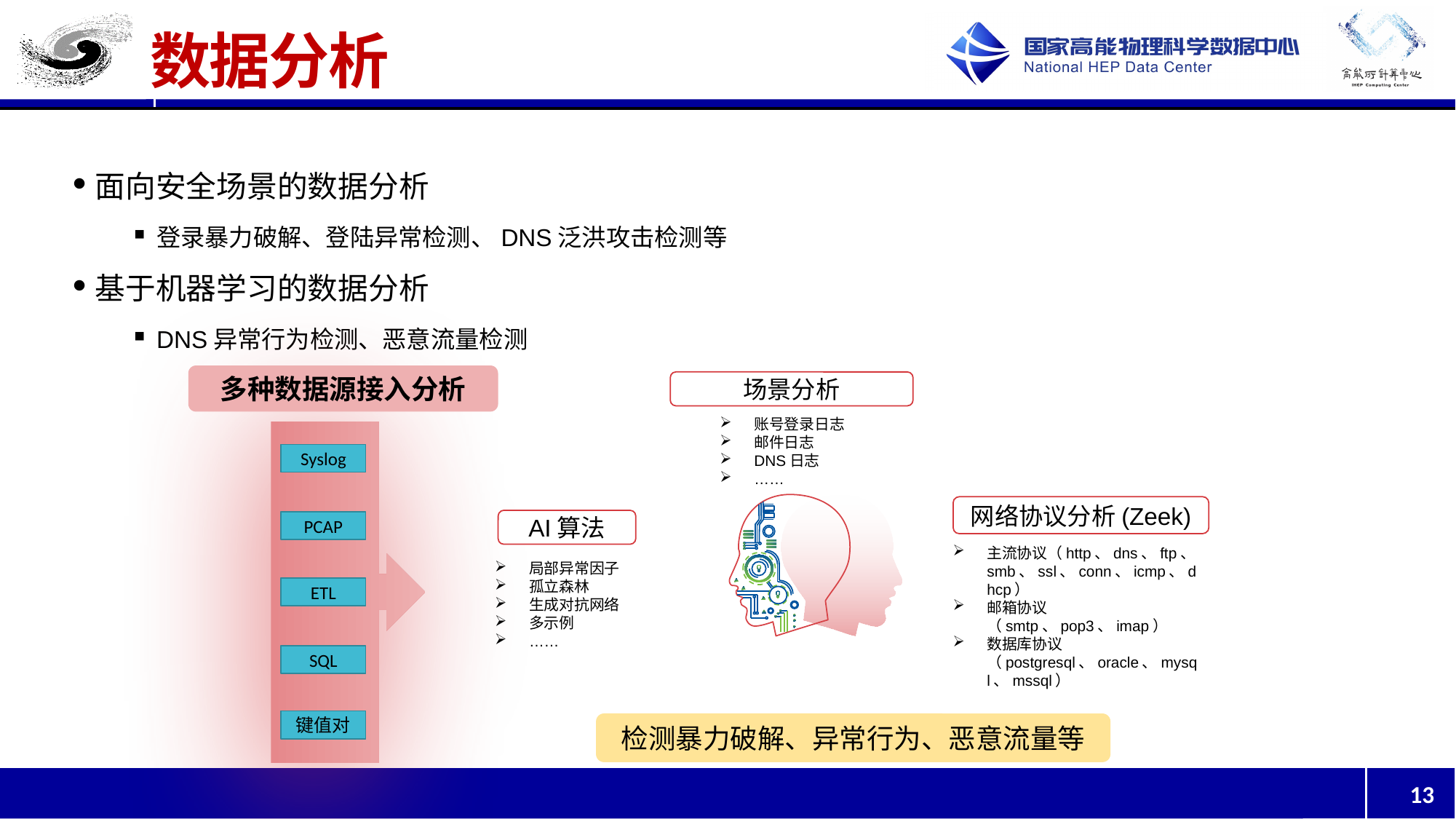

# 数据分析

面向安全场景的数据分析
登录暴力破解、登陆异常检测、DNS泛洪攻击检测等
基于机器学习的数据分析
DNS异常行为检测、恶意流量检测

多种数据源接入分析
场景分析
账号登录日志
邮件日志
DNS日志
……

Syslog
PCAP
ETL
SQL
键值对

网络协议分析(Zeek)
AI算法
主流协议（http、dns、ftp、smb、ssl、conn、icmp、dhcp）
邮箱协议（smtp、pop3、imap）
数据库协议（postgresql、oracle、mysql、mssql）
局部异常因子
孤立森林
生成对抗网络
多示例
……

检测暴力破解、异常行为、恶意流量等